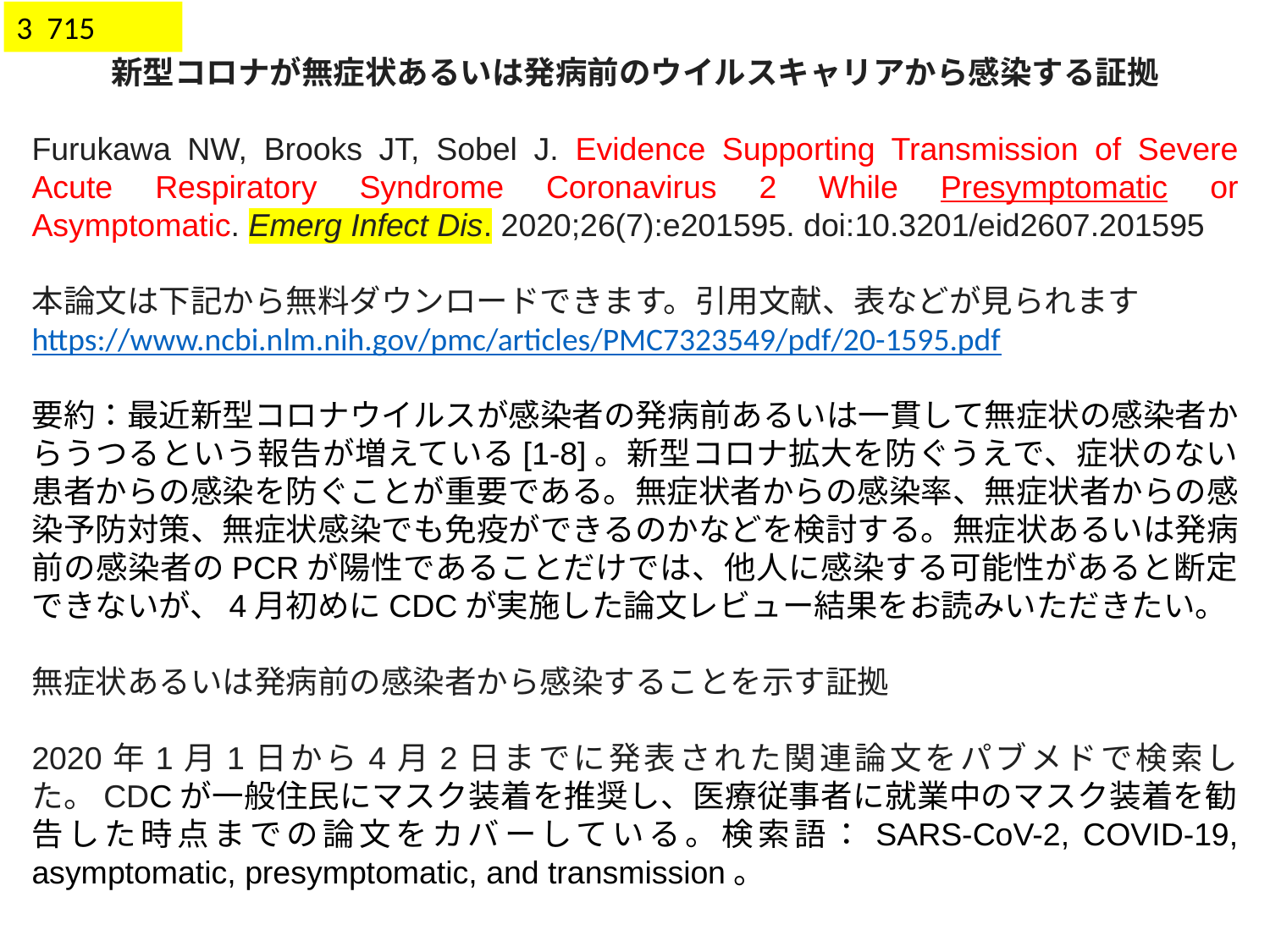

3  715
新型コロナが無症状あるいは発病前のウイルスキャリアから感染する証拠

Furukawa NW, Brooks JT, Sobel J. Evidence Supporting Transmission of Severe Acute Respiratory Syndrome Coronavirus 2 While Presymptomatic or Asymptomatic. Emerg Infect Dis. 2020;26(7):e201595. doi:10.3201/eid2607.201595

本論文は下記から無料ダウンロードできます。引用文献、表などが見られます
https://www.ncbi.nlm.nih.gov/pmc/articles/PMC7323549/pdf/20-1595.pdf

要約：最近新型コロナウイルスが感染者の発病前あるいは一貫して無症状の感染者からうつるという報告が増えている[1-8]。新型コロナ拡大を防ぐうえで、症状のない患者からの感染を防ぐことが重要である。無症状者からの感染率、無症状者からの感染予防対策、無症状感染でも免疫ができるのかなどを検討する。無症状あるいは発病前の感染者のPCRが陽性であることだけでは、他人に感染する可能性があると断定できないが、4月初めにCDCが実施した論文レビュー結果をお読みいただきたい。

無症状あるいは発病前の感染者から感染することを示す証拠

2020年1月1日から4月2日までに発表された関連論文をパブメドで検索した。CDCが一般住民にマスク装着を推奨し、医療従事者に就業中のマスク装着を勧告した時点までの論文をカバーしている。検索語：SARS-CoV-2, COVID-19, asymptomatic, presymptomatic, and transmission。